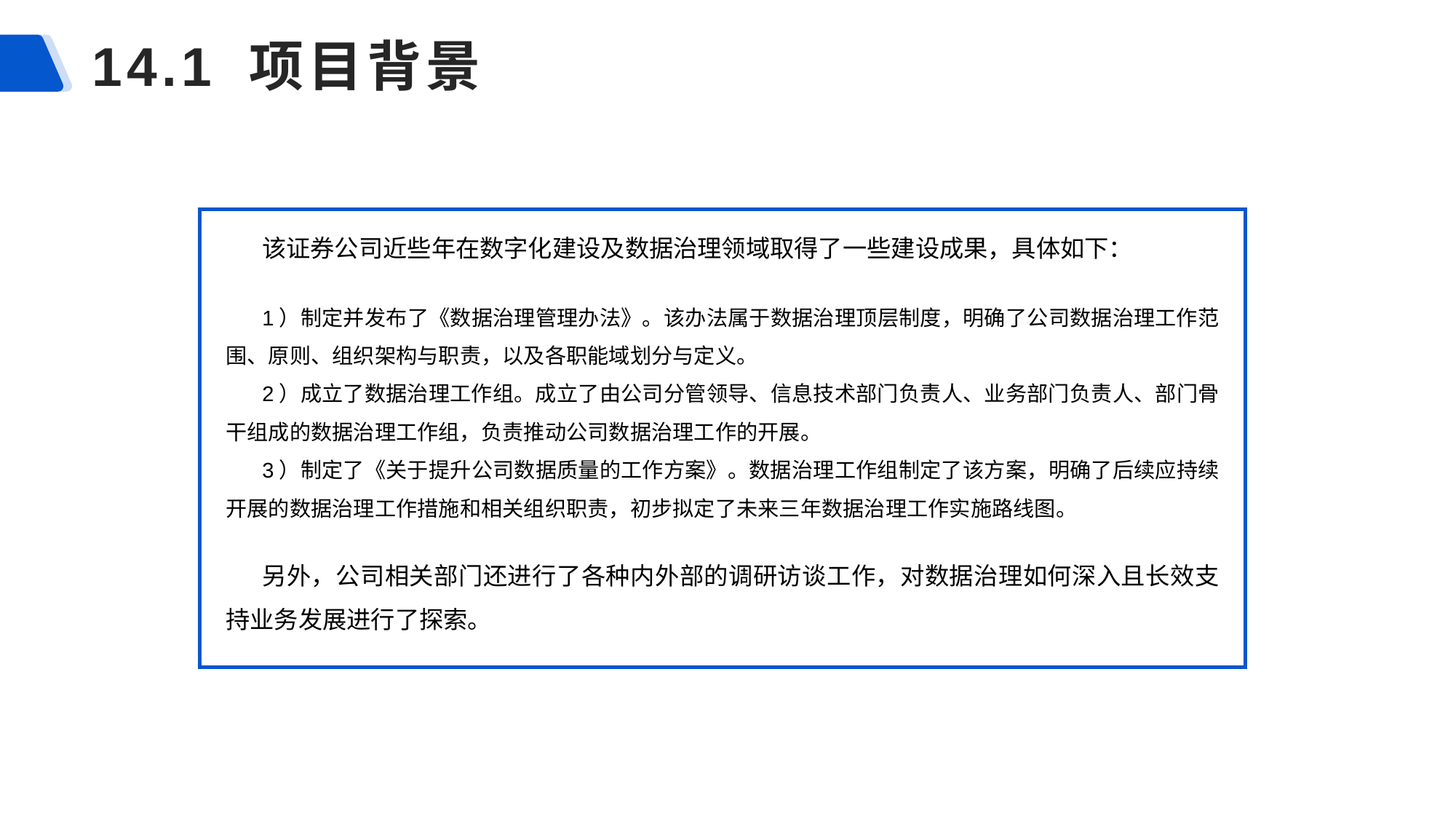

# 14.1 项目背景

该证券公司近些年在数字化建设及数据治理领域取得了一些建设成果，具体如下：

1）制定并发布了《数据治理管理办法》。该办法属于数据治理顶层制度，明确了公司数据治理工作范围、原则、组织架构与职责，以及各职能域划分与定义。
2）成立了数据治理工作组。成立了由公司分管领导、信息技术部门负责人、业务部门负责人、部门骨干组成的数据治理工作组，负责推动公司数据治理工作的开展。
3）制定了《关于提升公司数据质量的工作方案》。数据治理工作组制定了该方案，明确了后续应持续开展的数据治理工作措施和相关组织职责，初步拟定了未来三年数据治理工作实施路线图。

另外，公司相关部门还进行了各种内外部的调研访谈工作，对数据治理如何深入且长效支持业务发展进行了探索。